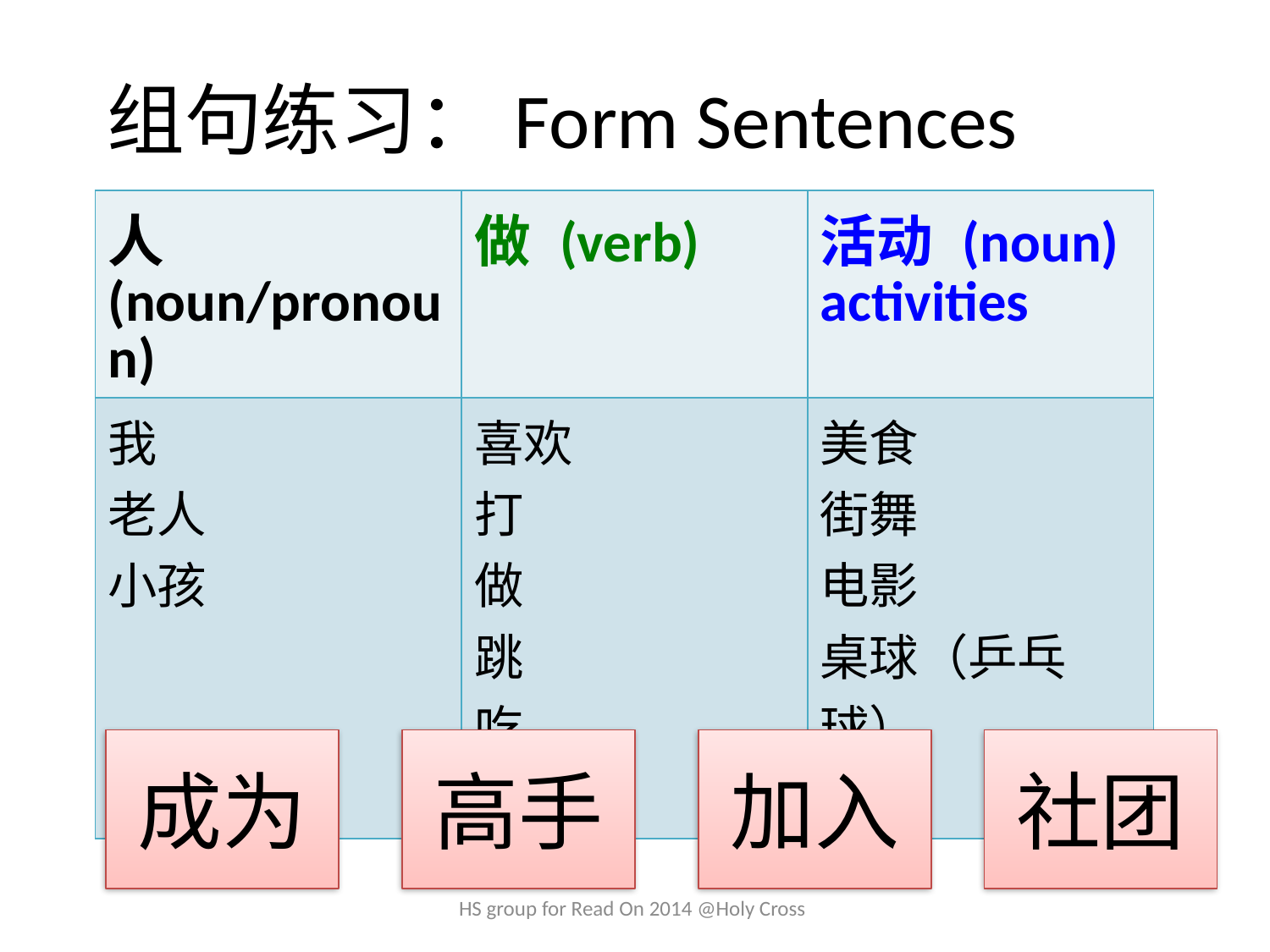

组句练习：Form Sentences
| 人 (noun/pronoun) | 做 (verb) | 活动 (noun) activities |
| --- | --- | --- |
| 我 老人 小孩 | 喜欢 打 做 跳 吃 看 | 美食 街舞 电影 桌球（乒乓球） 篮球 |
成为
高手
加入
社团
HS group for Read On 2014 @Holy Cross